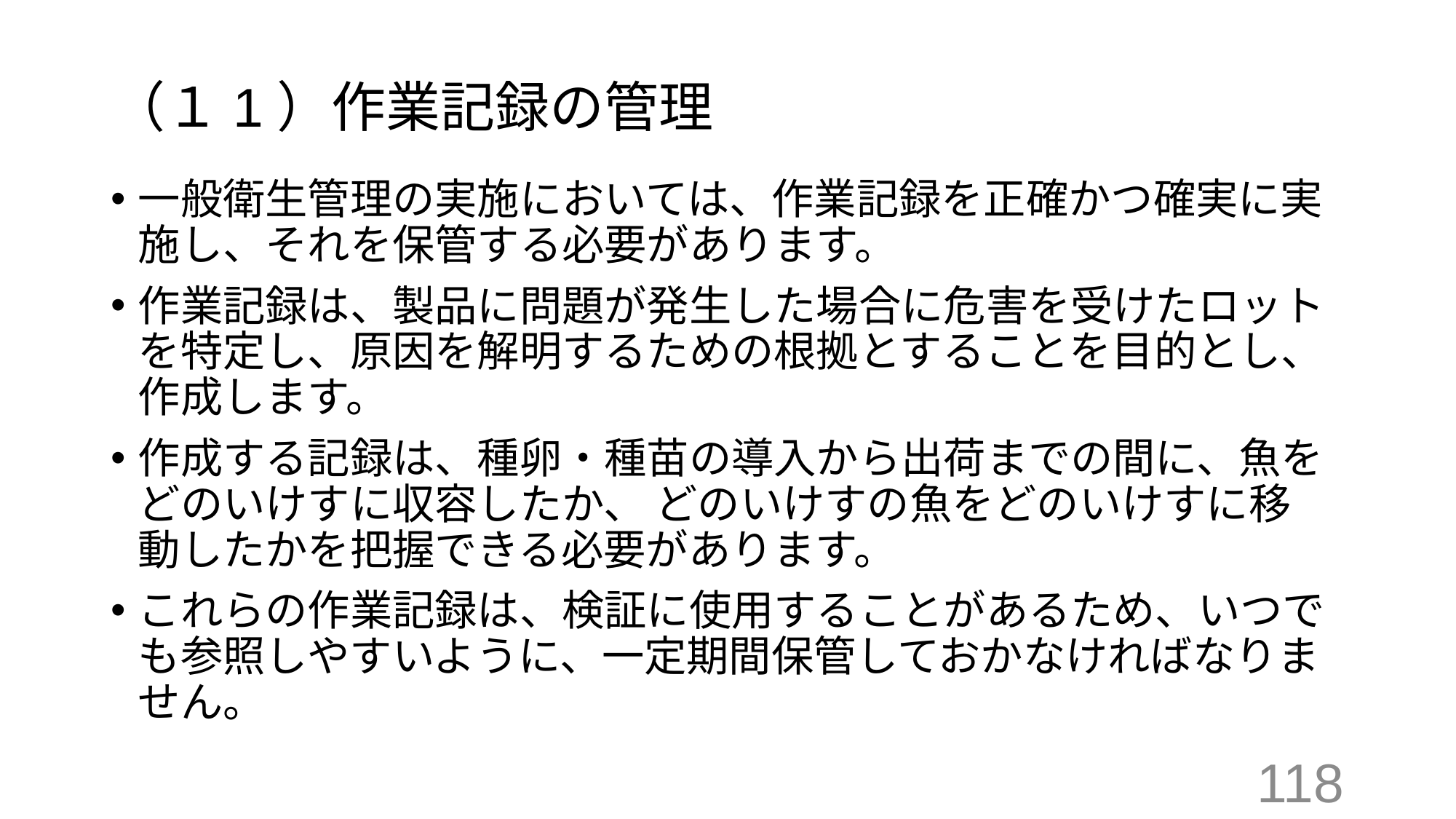

# （１1）作業記録の管理
一般衛生管理の実施においては、作業記録を正確かつ確実に実施し、それを保管する必要があります。
作業記録は、製品に問題が発生した場合に危害を受けたロットを特定し、原因を解明するための根拠とすることを目的とし、作成します。
作成する記録は、種卵・種苗の導入から出荷までの間に、魚をどのいけすに収容したか、 どのいけすの魚をどのいけすに移動したかを把握できる必要があります。
これらの作業記録は、検証に使用することがあるため、いつでも参照しやすいように、一定期間保管しておかなければなりません。
118